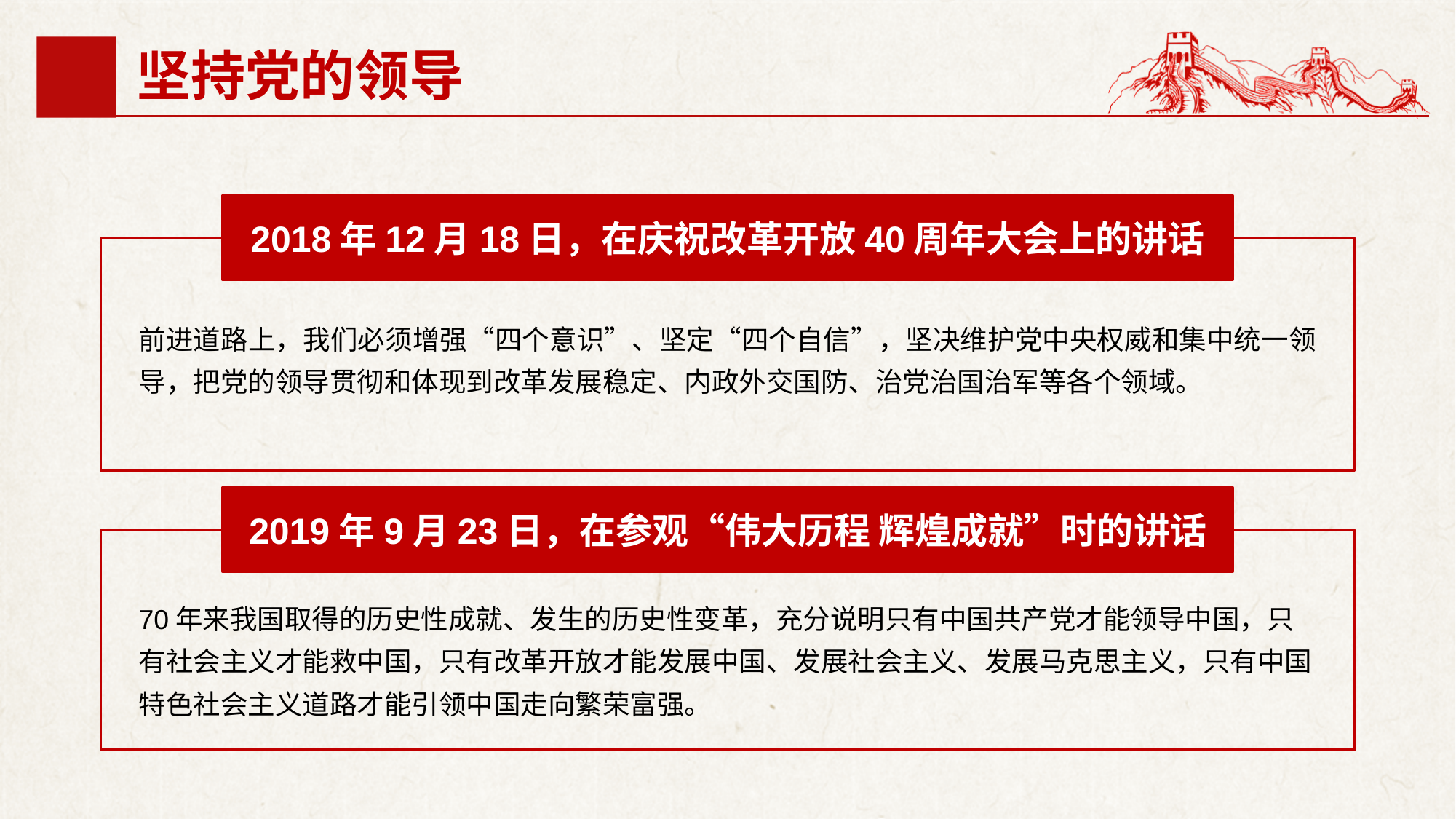

坚持党的领导
2018年12月18日，在庆祝改革开放40周年大会上的讲话

前进道路上，我们必须增强“四个意识”、坚定“四个自信”，坚决维护党中央权威和集中统一领导，把党的领导贯彻和体现到改革发展稳定、内政外交国防、治党治国治军等各个领域。
2019年9月23日，在参观“伟大历程 辉煌成就”时的讲话

70年来我国取得的历史性成就、发生的历史性变革，充分说明只有中国共产党才能领导中国，只有社会主义才能救中国，只有改革开放才能发展中国、发展社会主义、发展马克思主义，只有中国特色社会主义道路才能引领中国走向繁荣富强。